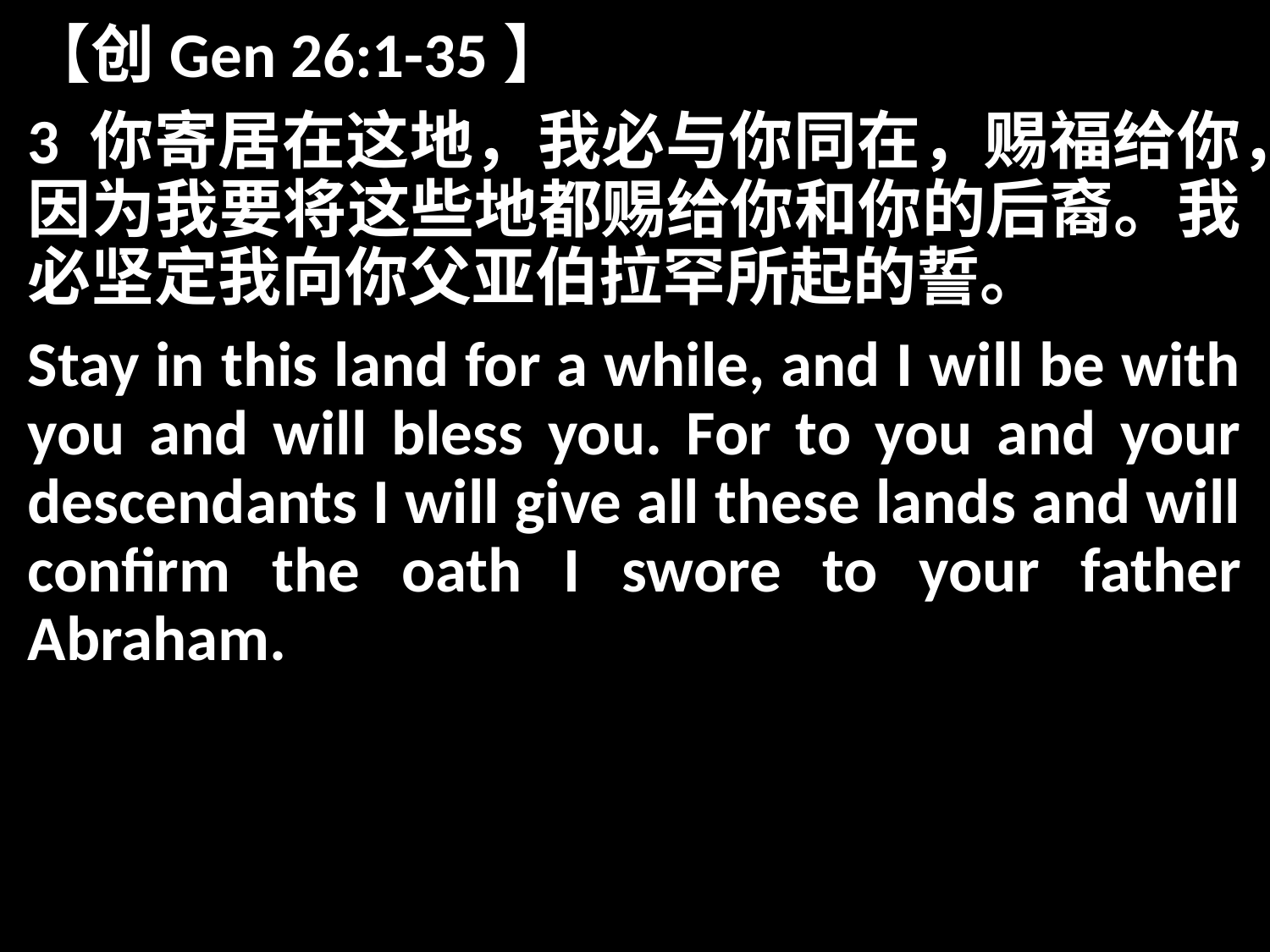

【创Gen 26:1-35】
3 你寄居在这地，我必与你同在，赐福给你，因为我要将这些地都赐给你和你的后裔。我必坚定我向你父亚伯拉罕所起的誓。
Stay in this land for a while, and I will be with you and will bless you. For to you and your descendants I will give all these lands and will confirm the oath I swore to your father Abraham.